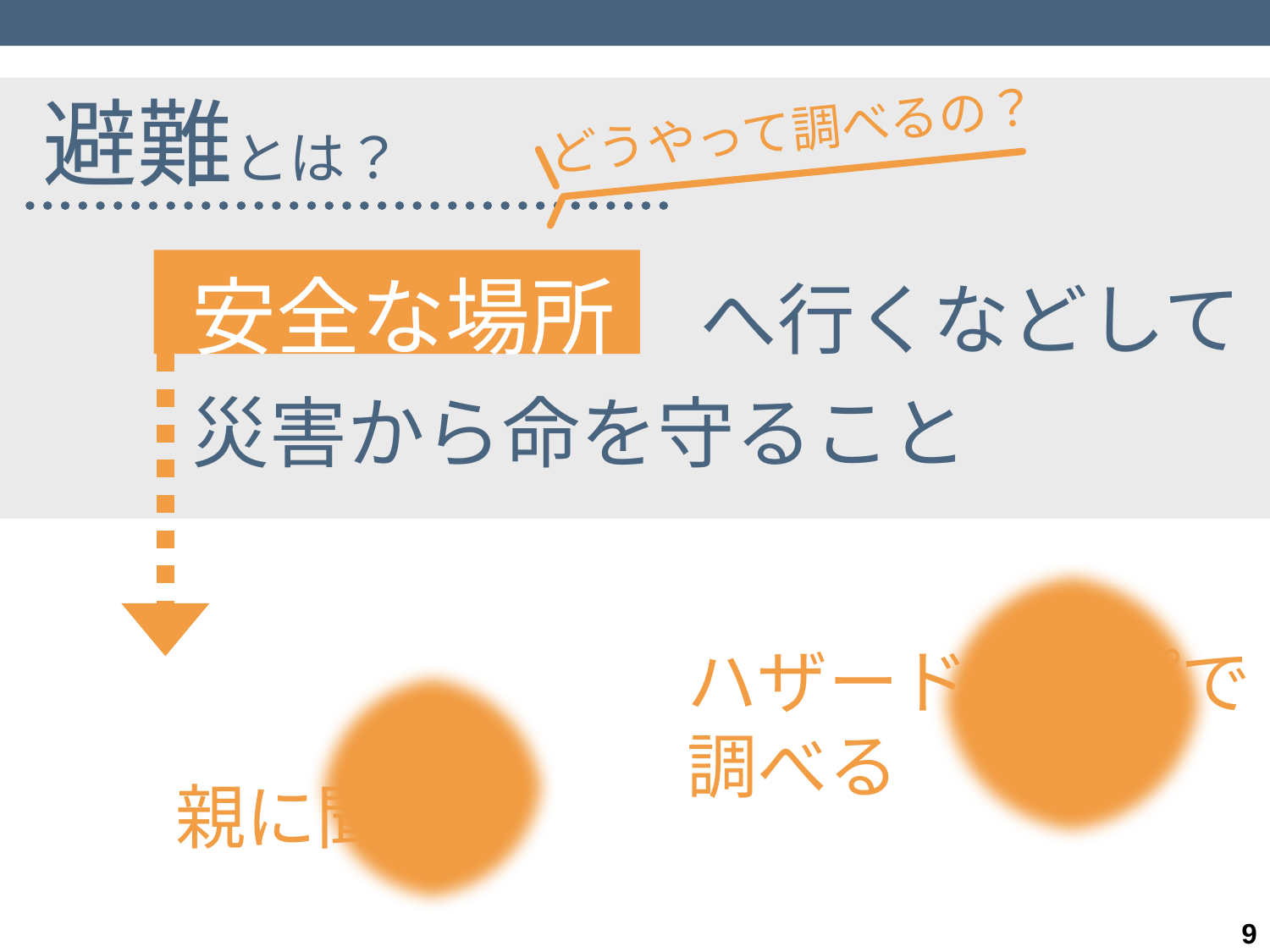

避難とは？

どうやって調べるの？
安全な場所　へ行くなどして
災害から命を守ること

ハザードマップで
調べる

親に聞く
9